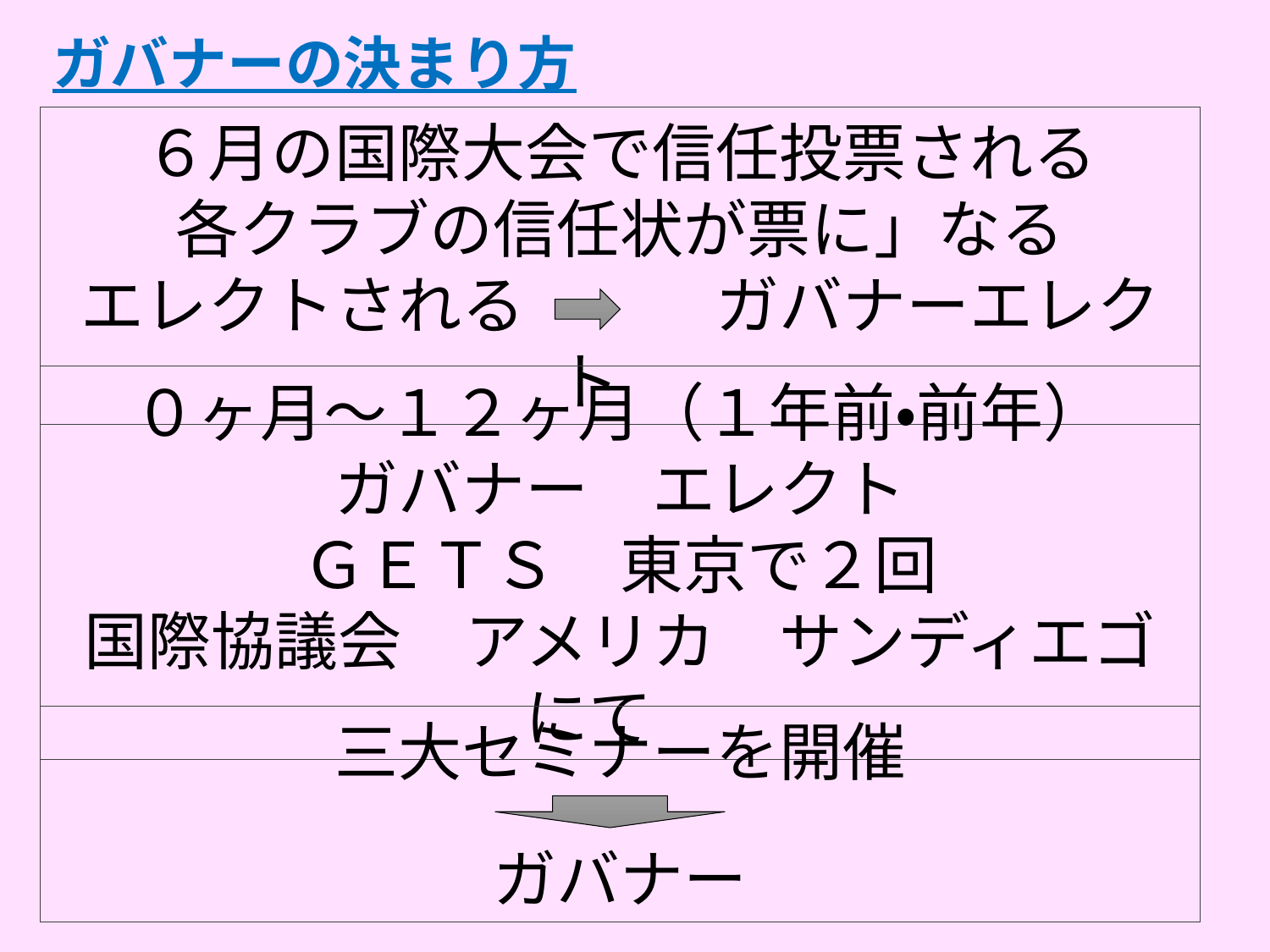

# ガバナーの決まり方
６月の国際大会で信任投票される
各クラブの信任状が票に」なる
エレクトされる　　　ガバナーエレクト

０ヶ月～１２ヶ月（１年前・前年）
ガバナー　エレクト
ＧＥＴＳ　東京で２回
国際協議会　アメリカ　サンディエゴにて
三大セミナーを開催

ガバナー